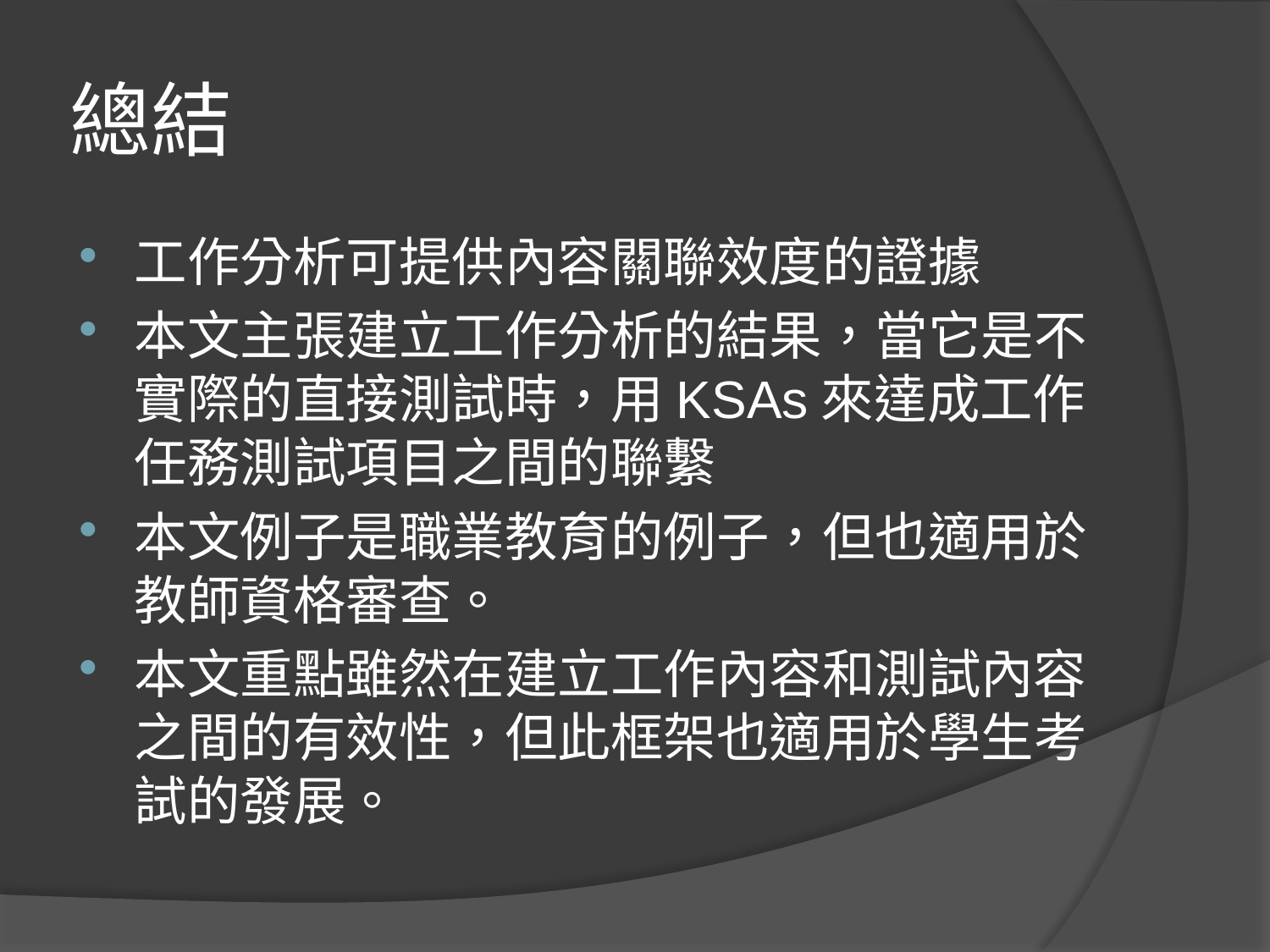

# 總結
工作分析可提供內容關聯效度的證據
本文主張建立工作分析的結果，當它是不實際的直接測試時，用KSAs來達成工作任務測試項目之間的聯繫
本文例子是職業教育的例子，但也適用於教師資格審查。
本文重點雖然在建立工作內容和測試內容之間的有效性，但此框架也適用於學生考試的發展。